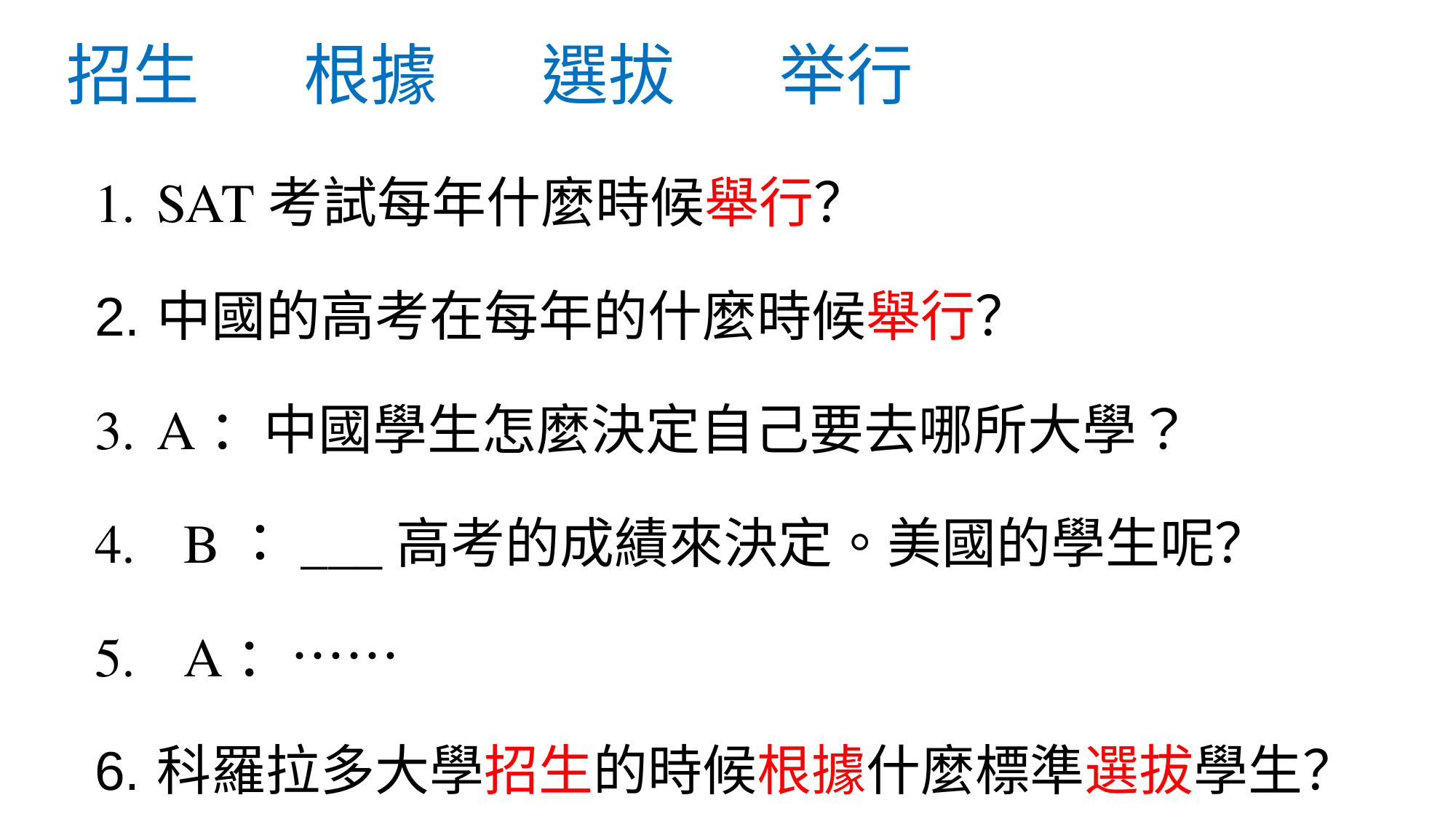

# 招生       根據       選拔       举行
SAT考試每年什麼時候舉行？
中國的高考在每年的什麼時候舉行？
A：中國學生怎麼決定自己要去哪所大學？
  B：___高考的成績來決定。美國的學生呢？
  A：……
科羅拉多大學招生的時候根據什麼標準選拔學生？